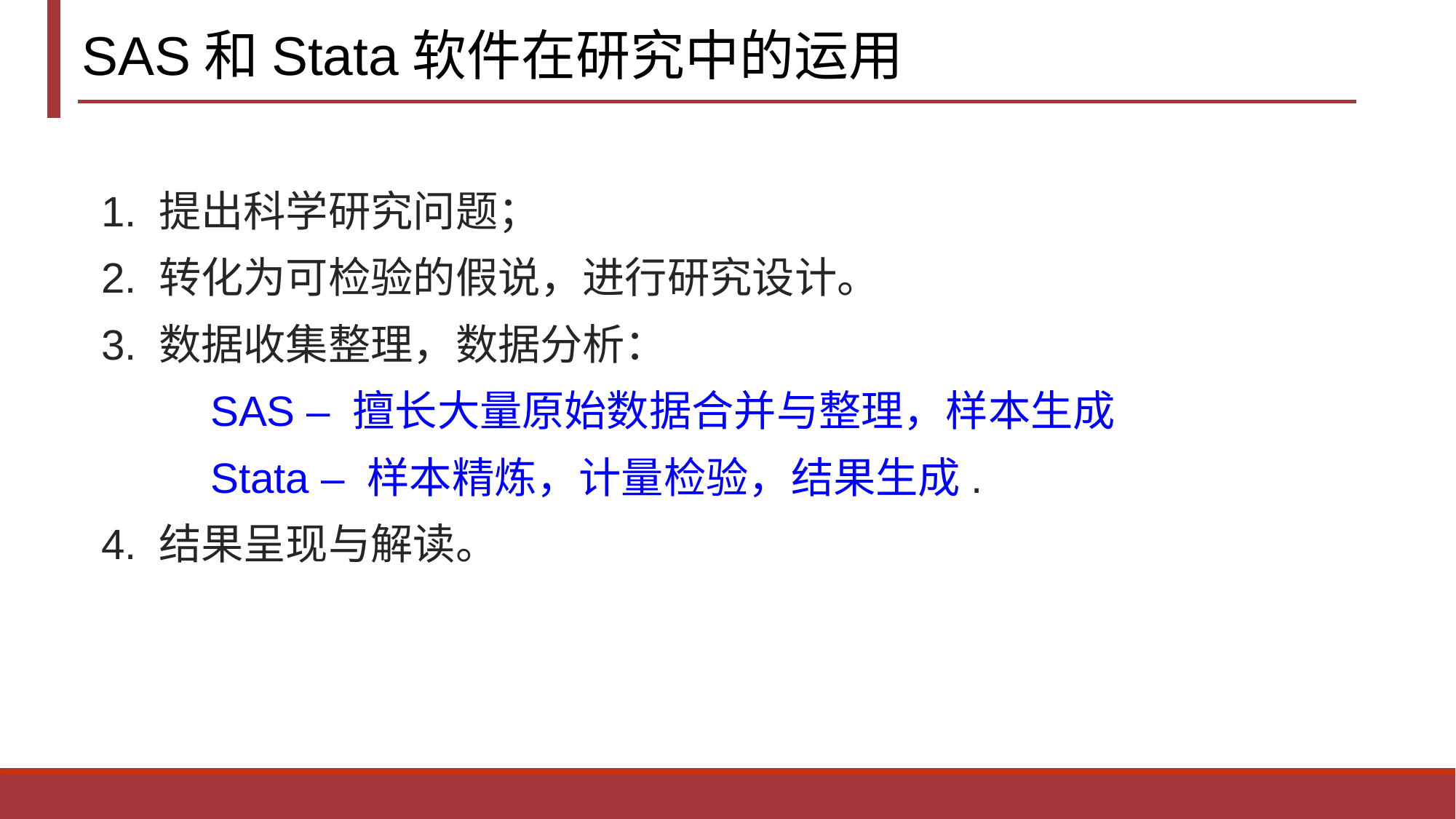

SAS和Stata软件在研究中的运用
1. 提出科学研究问题；
2. 转化为可检验的假说，进行研究设计。
3. 数据收集整理，数据分析：
SAS – 擅长大量原始数据合并与整理，样本生成
Stata – 样本精炼，计量检验，结果生成.
4. 结果呈现与解读。